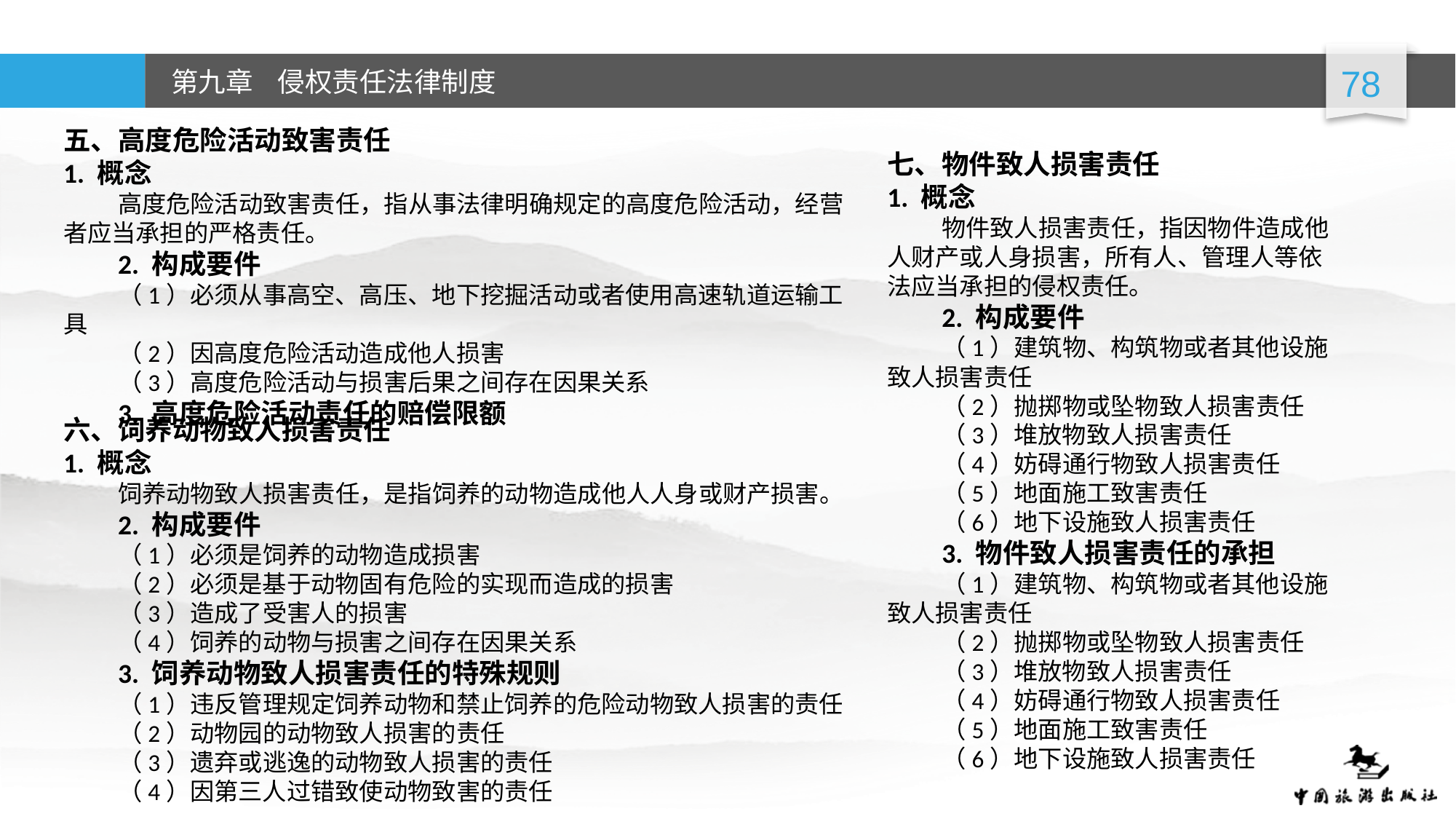

五、高度危险活动致害责任
1. 概念
高度危险活动致害责任，指从事法律明确规定的高度危险活动，经营者应当承担的严格责任。
2. 构成要件
（1）必须从事高空、高压、地下挖掘活动或者使用高速轨道运输工具
（2）因高度危险活动造成他人损害
（3）高度危险活动与损害后果之间存在因果关系
3. 高度危险活动责任的赔偿限额
七、物件致人损害责任
1. 概念
物件致人损害责任，指因物件造成他人财产或人身损害，所有人、管理人等依法应当承担的侵权责任。
2. 构成要件
（1）建筑物、构筑物或者其他设施致人损害责任
（2）抛掷物或坠物致人损害责任
（3）堆放物致人损害责任
（4）妨碍通行物致人损害责任
（5）地面施工致害责任
（6）地下设施致人损害责任
3. 物件致人损害责任的承担
（1）建筑物、构筑物或者其他设施致人损害责任
（2）抛掷物或坠物致人损害责任
（3）堆放物致人损害责任
（4）妨碍通行物致人损害责任
（5）地面施工致害责任
（6）地下设施致人损害责任

六、饲养动物致人损害责任
1. 概念
饲养动物致人损害责任，是指饲养的动物造成他人人身或财产损害。
2. 构成要件
（1）必须是饲养的动物造成损害
（2）必须是基于动物固有危险的实现而造成的损害
（3）造成了受害人的损害
（4）饲养的动物与损害之间存在因果关系
3. 饲养动物致人损害责任的特殊规则
（1）违反管理规定饲养动物和禁止饲养的危险动物致人损害的责任
（2）动物园的动物致人损害的责任
（3）遗弃或逃逸的动物致人损害的责任
（4）因第三人过错致使动物致害的责任